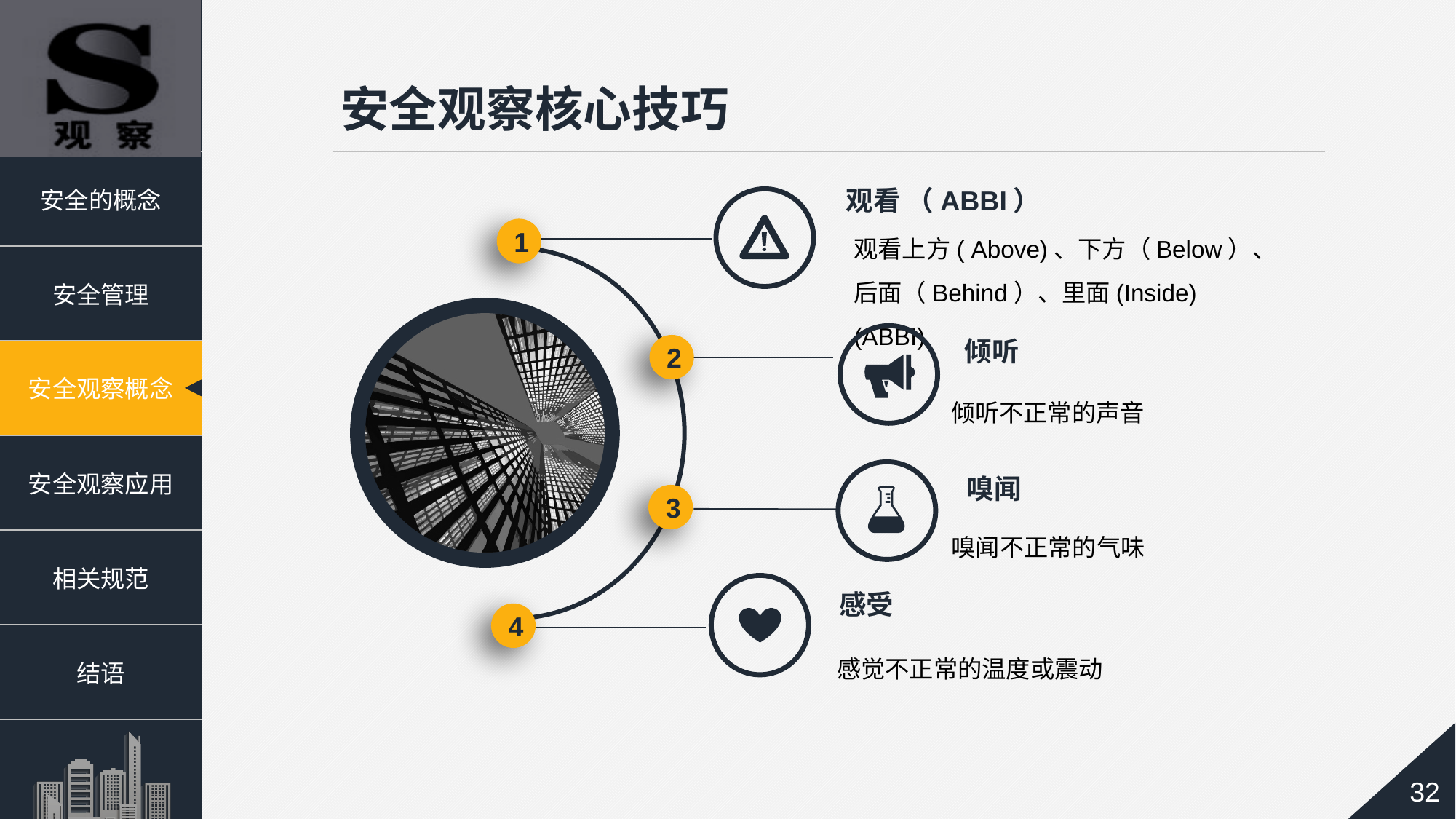

安全观察核心技巧
观看 （ABBI）

观看上方( Above)、下方（Below）、后面（Behind）、里面(Inside)     (ABBI)
1

倾听
2

倾听不正常的声音

嗅闻
3

嗅闻不正常的气味

感受
4

感觉不正常的温度或震动